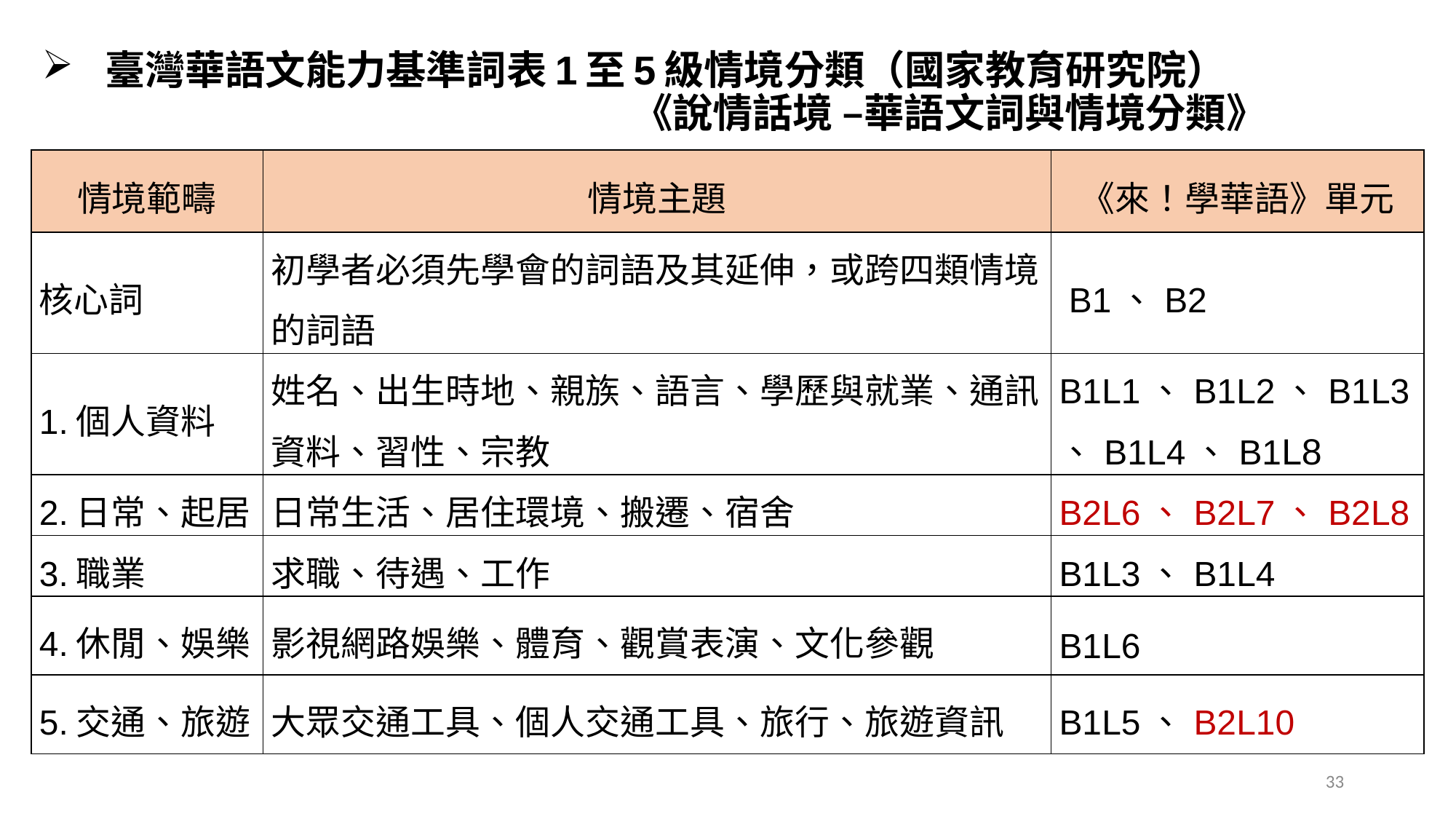

# 臺灣華語文能力基準詞表1至5級情境分類（國家教育研究院） 《說情話境 –華語文詞與情境分類》
| 情境範疇 | 情境主題 | 《來！學華語》單元 |
| --- | --- | --- |
| 核心詞 | 初學者必須先學會的詞語及其延伸，或跨四類情境的詞語 | B1、B2 |
| 1.個人資料 | 姓名、出生時地、親族、語言、學歷與就業、通訊資料、習性、宗教 | B1L1、B1L2、B1L3、B1L4、B1L8 |
| 2.日常、起居 | 日常生活、居住環境、搬遷、宿舍 | B2L6、B2L7、B2L8 |
| 3.職業 | 求職、待遇、工作 | B1L3、B1L4 |
| 4.休閒、娛樂 | 影視網路娛樂、體育、觀賞表演、文化參觀 | B1L6 |
| 5.交通、旅遊 | 大眾交通工具、個人交通工具、旅行、旅遊資訊 | B1L5、B2L10 |
33